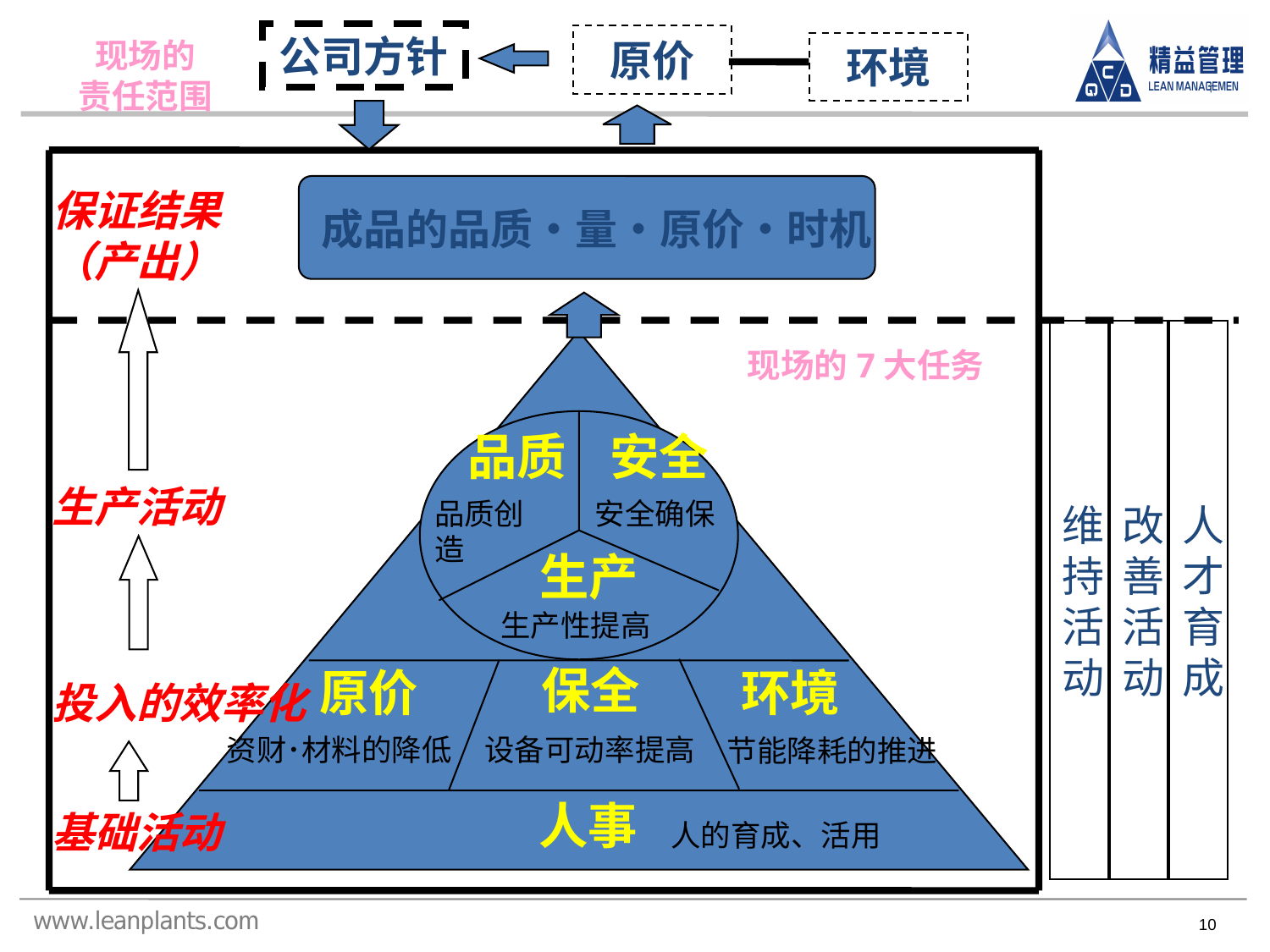

公司方针
原价

环境

现场的
责任范围

成品的品质・量・原价・时机

保证结果
（产出）

现场的7大任务

维持活动
改善活动
人才育成

品质
安全

生产活动
品质创造
安全确保
生产

生产性提高
原价
环境
投入的效率化
保全

资财･材料的降低
设备可动率提高
节能降耗的推进

人事

基础活动
人的育成、活用